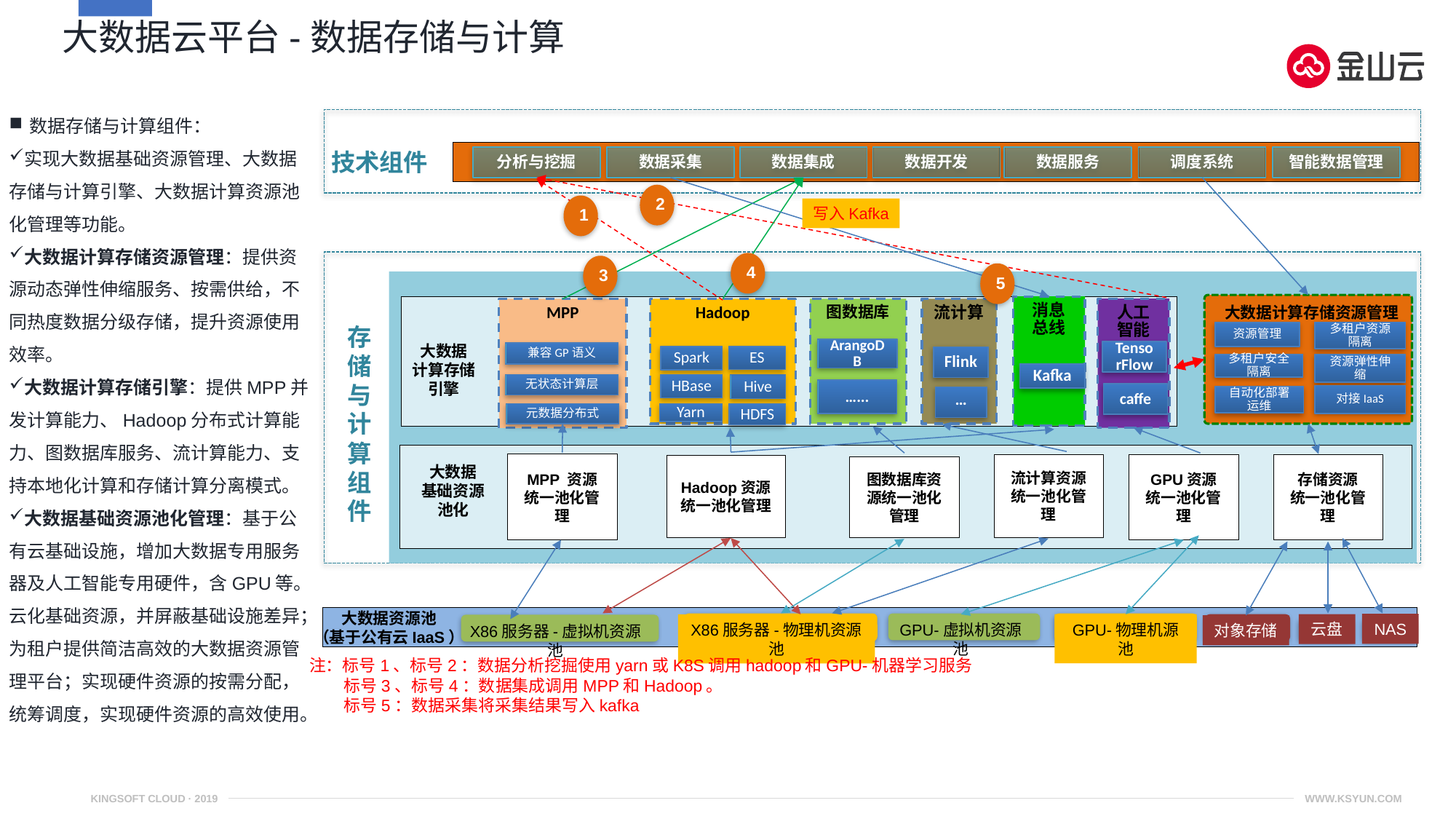

大数据云平台-数据存储与计算
数据存储与计算组件：
实现大数据基础资源管理、大数据存储与计算引擎、大数据计算资源池化管理等功能。
大数据计算存储资源管理：提供资源动态弹性伸缩服务、按需供给，不同热度数据分级存储，提升资源使用效率。
大数据计算存储引擎：提供MPP并发计算能力、Hadoop分布式计算能力、图数据库服务、流计算能力、支持本地化计算和存储计算分离模式。
大数据基础资源池化管理：基于公有云基础设施，增加大数据专用服务器及人工智能专用硬件，含GPU等。云化基础资源，并屏蔽基础设施差异；为租户提供简洁高效的大数据资源管理平台；实现硬件资源的按需分配，统筹调度，实现硬件资源的高效使用。

技术组件

分析与挖掘
数据采集
数据集成
数据开发
数据服务
调度系统
智能数据管理
2
1
写入Kafka

4
3
5

消息
总线

大数据计算存储资源管理
人工智能
Hadoop
图数据库
流计算
MPP
存储与计算组件
多租户资源隔离
资源管理
大数据
计算存储
引擎
ArangoDB
TensorFlow
兼容GP语义
Spark
ES
Flink
多租户安全隔离
资源弹性伸缩
Kafka
HBase
Hive
无状态计算层
…...
caffe
对接IaaS
自动化部署运维
…
Yarn
HDFS
元数据分布式

MPP 资源
统一池化管理
流计算资源
统一池化管理
存储资源
统一池化管理
GPU资源
统一池化管理
Hadoop资源
统一池化管理
大数据
基础资源
池化

图数据库资源统一池化管理
大数据资源池
（基于公有云IaaS）

X86服务器-物理机资源池

GPU-虚拟机资源池

GPU-物理机源池
NAS

云盘

对象存储

X86服务器-虚拟机资源池
注：标号1、标号2：数据分析挖掘使用yarn或K8S调用hadoop和GPU-机器学习服务
        标号3、标号4：数据集成调用MPP和Hadoop。
        标号5：数据采集将采集结果写入kafka